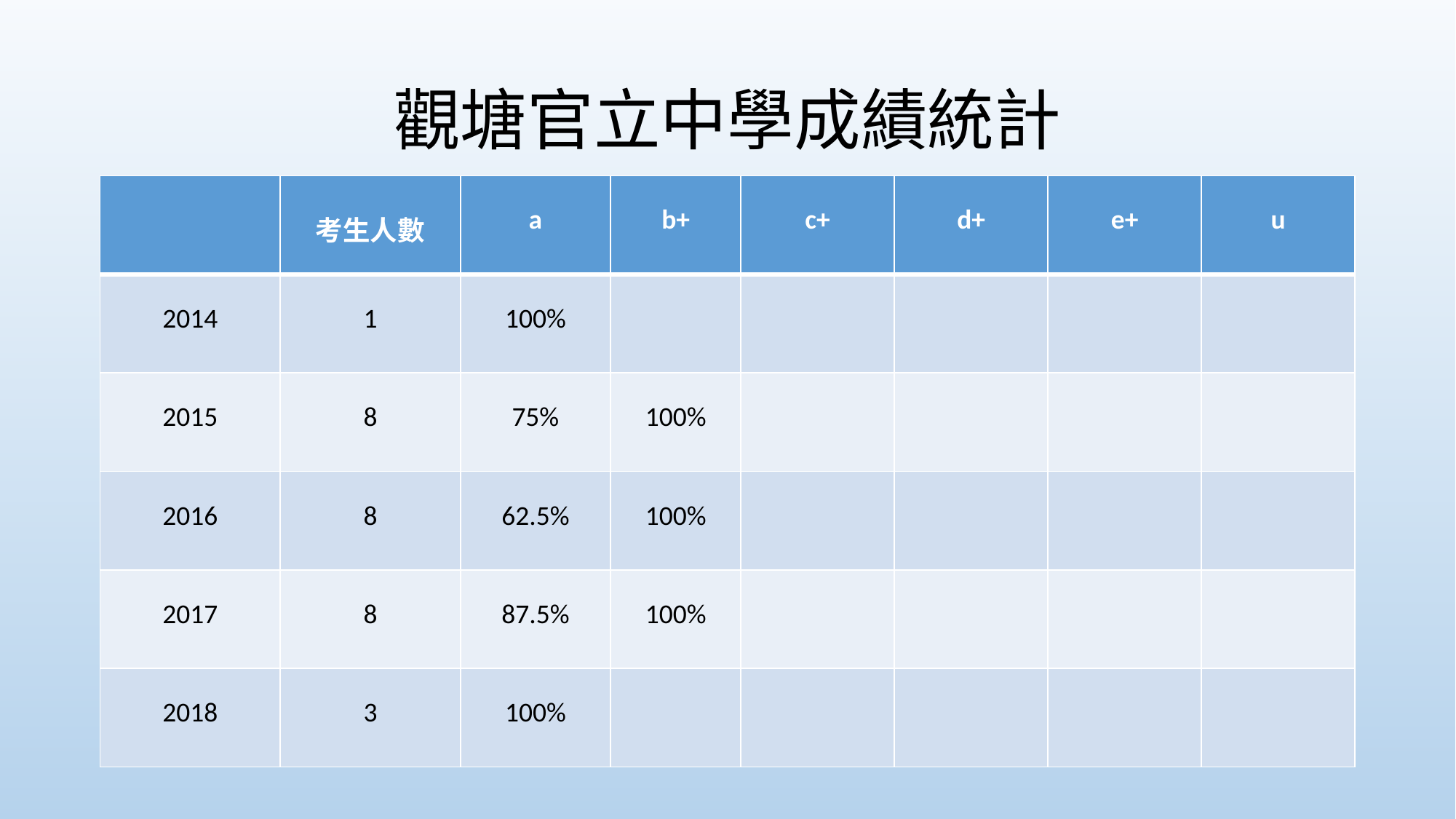

# 觀塘官立中學成績統計
|  | 考生人數 | a | b+ | c+ | d+ | e+ | u |
| --- | --- | --- | --- | --- | --- | --- | --- |
| 2014 | 1 | 100% |  |  |  |  |  |
| 2015 | 8 | 75% | 100% |  |  |  |  |
| 2016 | 8 | 62.5% | 100% |  |  |  |  |
| 2017 | 8 | 87.5% | 100% |  |  |  |  |
| 2018 | 3 | 100% |  |  |  |  |  |